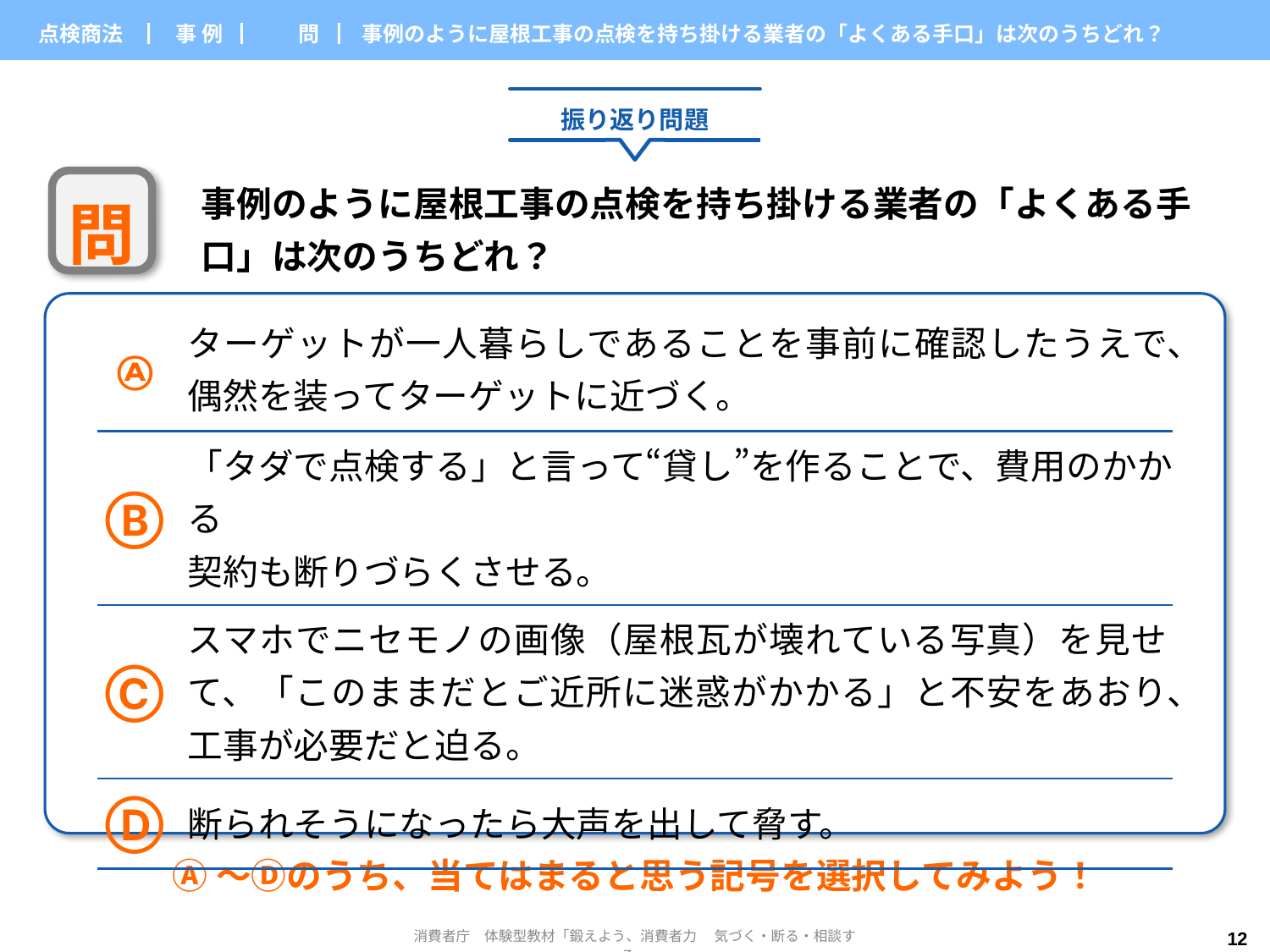

| 点検商法 | ▏事 例▕ | 問▕　事例のように屋根工事の点検を持ち掛ける業者の「よくある手口」は次のうちどれ？ |  |
| --- | --- | --- | --- |
振り返り問題

事例のように屋根工事の点検を持ち掛ける業者の「よくある手口」は次のうちどれ？

問

| Ⓐ | ターゲットが一人暮らしであることを事前に確認したうえで、 偶然を装ってターゲットに近づく。 |
| --- | --- |
| Ⓑ | 「タダで点検する」と言って“貸し”を作ることで、費用のかかる 契約も断りづらくさせる。 |
| Ⓒ | スマホでニセモノの画像（屋根瓦が壊れている写真）を見せて、「このままだとご近所に迷惑がかかる」と不安をあおり、工事が必要だと迫る。 |
| Ⓓ | 断られそうになったら大声を出して脅す。 |
Ⓐ～Ⓓのうち、当てはまると思う記号を選択してみよう！